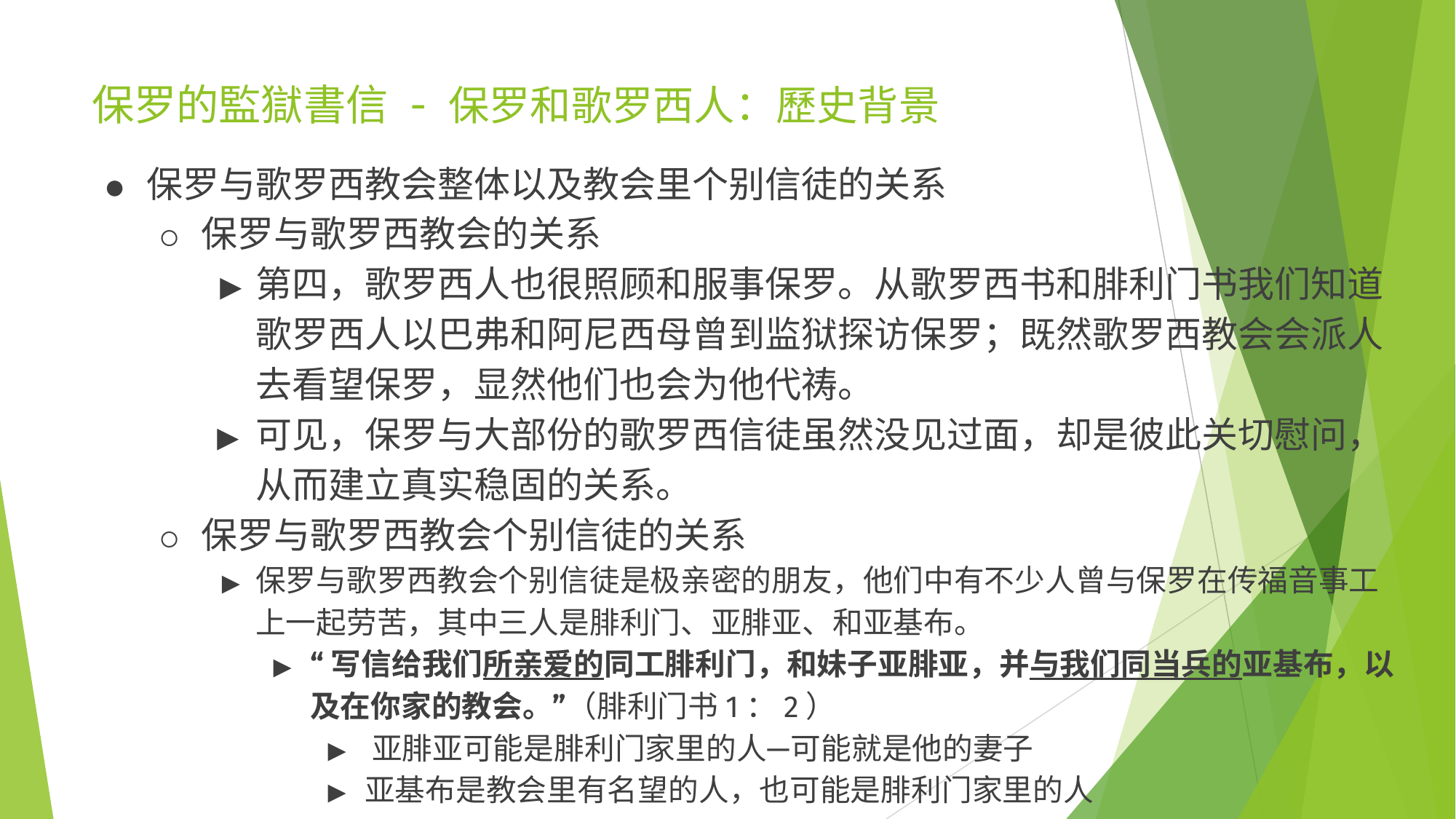

# 保罗的監獄書信 - 保罗和歌罗西人：歷史背景
保罗与歌罗西教会整体以及教会里个别信徒的关系
保罗与歌罗西教会的关系
第四，歌罗西人也很照顾和服事保罗。从歌罗西书和腓利门书我们知道歌罗西人以巴弗和阿尼西母曾到监狱探访保罗；既然歌罗西教会会派人去看望保罗，显然他们也会为他代祷。
可见，保罗与大部份的歌罗西信徒虽然没见过面，却是彼此关切慰问，从而建立真实稳固的关系。
保罗与歌罗西教会个别信徒的关系
保罗与歌罗西教会个别信徒是极亲密的朋友，他们中有不少人曾与保罗在传福音事工上一起劳苦，其中三人是腓利门、亚腓亚、和亚基布。
“写信给我们所亲爱的同工腓利门，和妹子亚腓亚，并与我们同当兵的亚基布，以及在你家的教会。”（腓利门书1：2）
​​亚腓亚可能是腓利门家里的人—可能就是他的妻子
亚基布是教会里有名望的人，也可能是腓利门家里的人